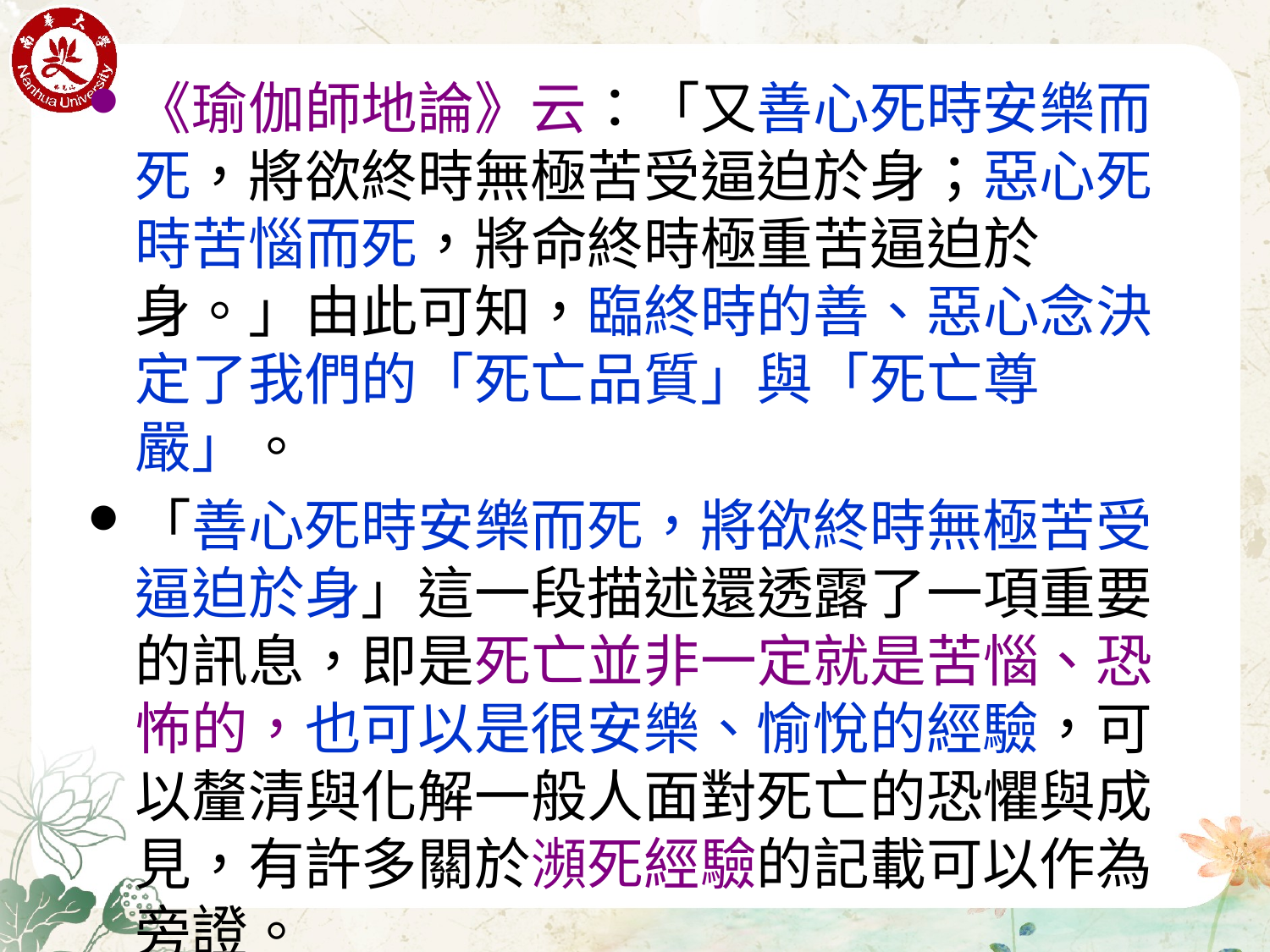

《瑜伽師地論》云：「又善心死時安樂而死，將欲終時無極苦受逼迫於身；惡心死時苦惱而死，將命終時極重苦逼迫於身。」由此可知，臨終時的善、惡心念決定了我們的「死亡品質」與「死亡尊嚴」。
「善心死時安樂而死，將欲終時無極苦受逼迫於身」這一段描述還透露了一項重要的訊息，即是死亡並非一定就是苦惱、恐怖的，也可以是很安樂、愉悅的經驗，可以釐清與化解一般人面對死亡的恐懼與成見，有許多關於瀕死經驗的記載可以作為旁證。